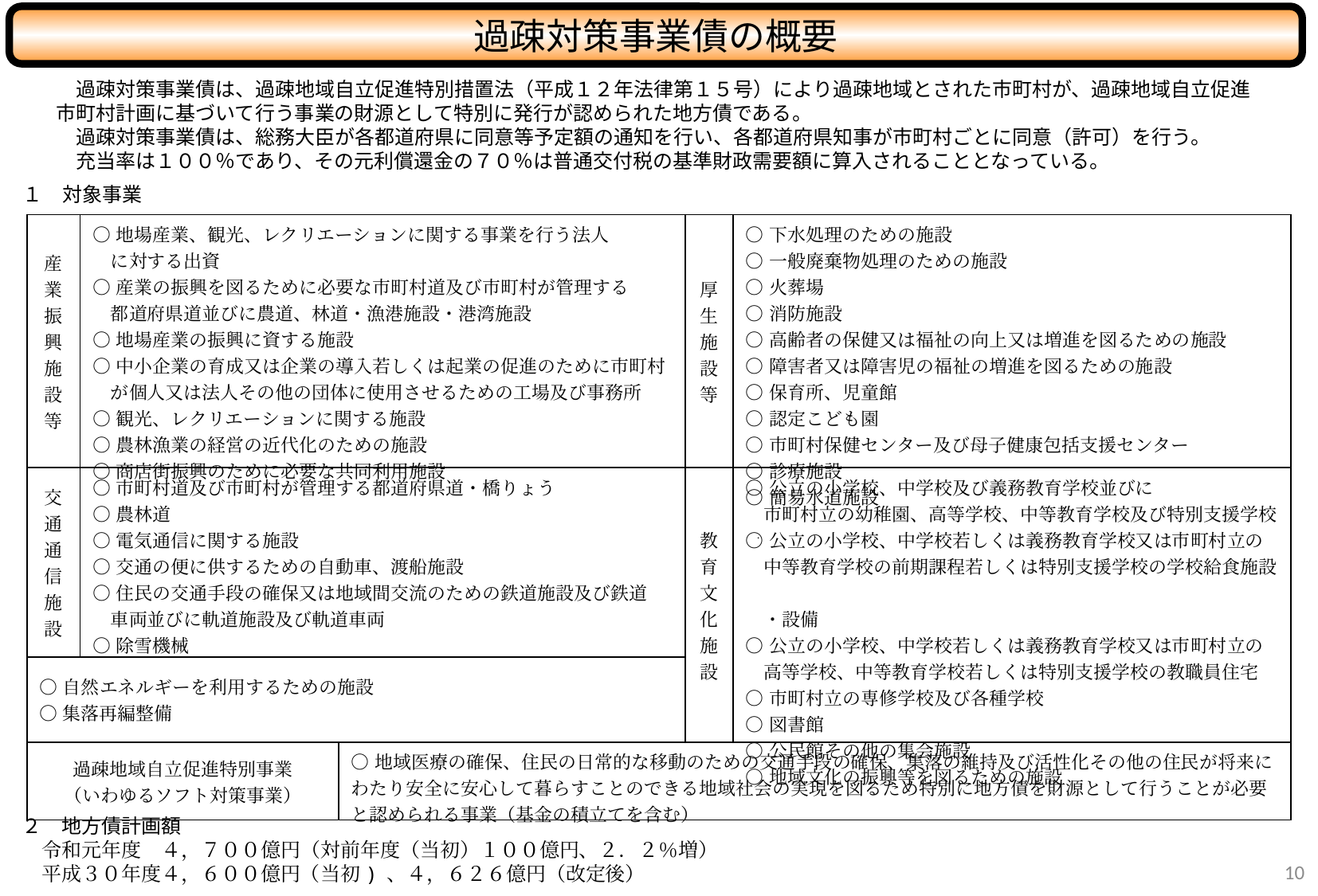

過疎対策事業債の概要
　過疎対策事業債は、過疎地域自立促進特別措置法（平成１２年法律第１５号）により過疎地域とされた市町村が、過疎地域自立促進市町村計画に基づいて行う事業の財源として特別に発行が認められた地方債である。
　過疎対策事業債は、総務大臣が各都道府県に同意等予定額の通知を行い、各都道府県知事が市町村ごとに同意（許可）を行う。
　充当率は１００％であり、その元利償還金の７０％は普通交付税の基準財政需要額に算入されることとなっている。
１　対象事業
| 産業振興施設等 | ○地場産業、観光、レクリエーションに関する事業を行う法人　 　に対する出資 ○産業の振興を図るために必要な市町村道及び市町村が管理する 　都道府県道並びに農道、林道・漁港施設・港湾施設 ○地場産業の振興に資する施設 ○中小企業の育成又は企業の導入若しくは起業の促進のために市町村 　が個人又は法人その他の団体に使用させるための工場及び事務所 ○観光、レクリエーションに関する施設 ○農林漁業の経営の近代化のための施設 ○商店街振興のために必要な共同利用施設 |  | 厚生施設等 | ○下水処理のための施設 ○一般廃棄物処理のための施設 ○火葬場 ○消防施設 ○高齢者の保健又は福祉の向上又は増進を図るための施設 ○障害者又は障害児の福祉の増進を図るための施設 ○保育所、児童館 ○認定こども園 ○市町村保健センター及び母子健康包括支援センター ○診療施設 ○簡易水道施設 |
| --- | --- | --- | --- | --- |
| 交通通信施設 | ○市町村道及び市町村が管理する都道府県道・橋りょう ○農林道 ○電気通信に関する施設 ○交通の便に供するための自動車、渡船施設 ○住民の交通手段の確保又は地域間交流のための鉄道施設及び鉄道 　車両並びに軌道施設及び軌道車両 ○除雪機械 |  | 教育文化施設 | ○公立の小学校、中学校及び義務教育学校並びに 　市町村立の幼稚園、高等学校、中等教育学校及び特別支援学校 ○公立の小学校、中学校若しくは義務教育学校又は市町村立の 　中等教育学校の前期課程若しくは特別支援学校の学校給食施設　 　・設備 ○公立の小学校、中学校若しくは義務教育学校又は市町村立の 　高等学校、中等教育学校若しくは特別支援学校の教職員住宅 ○市町村立の専修学校及び各種学校 ○図書館 ○公民館その他の集会施設 ○地域文化の振興等を図るための施設 |
| ○自然エネルギーを利用するための施設 ○集落再編整備 |  |  |  |  |
| 過疎地域自立促進特別事業 （いわゆるソフト対策事業） |  | ○地域医療の確保、住民の日常的な移動のための交通手段の確保、集落の維持及び活性化その他の住民が将来にわたり安全に安心して暮らすことのできる地域社会の実現を図るため特別に地方債を財源として行うことが必要と認められる事業（基金の積立てを含む） |  |  |
財務調査課より受領

２　地方債計画額
　令和元年度　４，７００億円（対前年度（当初）１００億円、２．２％増）
　平成３０年度４，６００億円（当初) 、４，６２６億円（改定後）
10